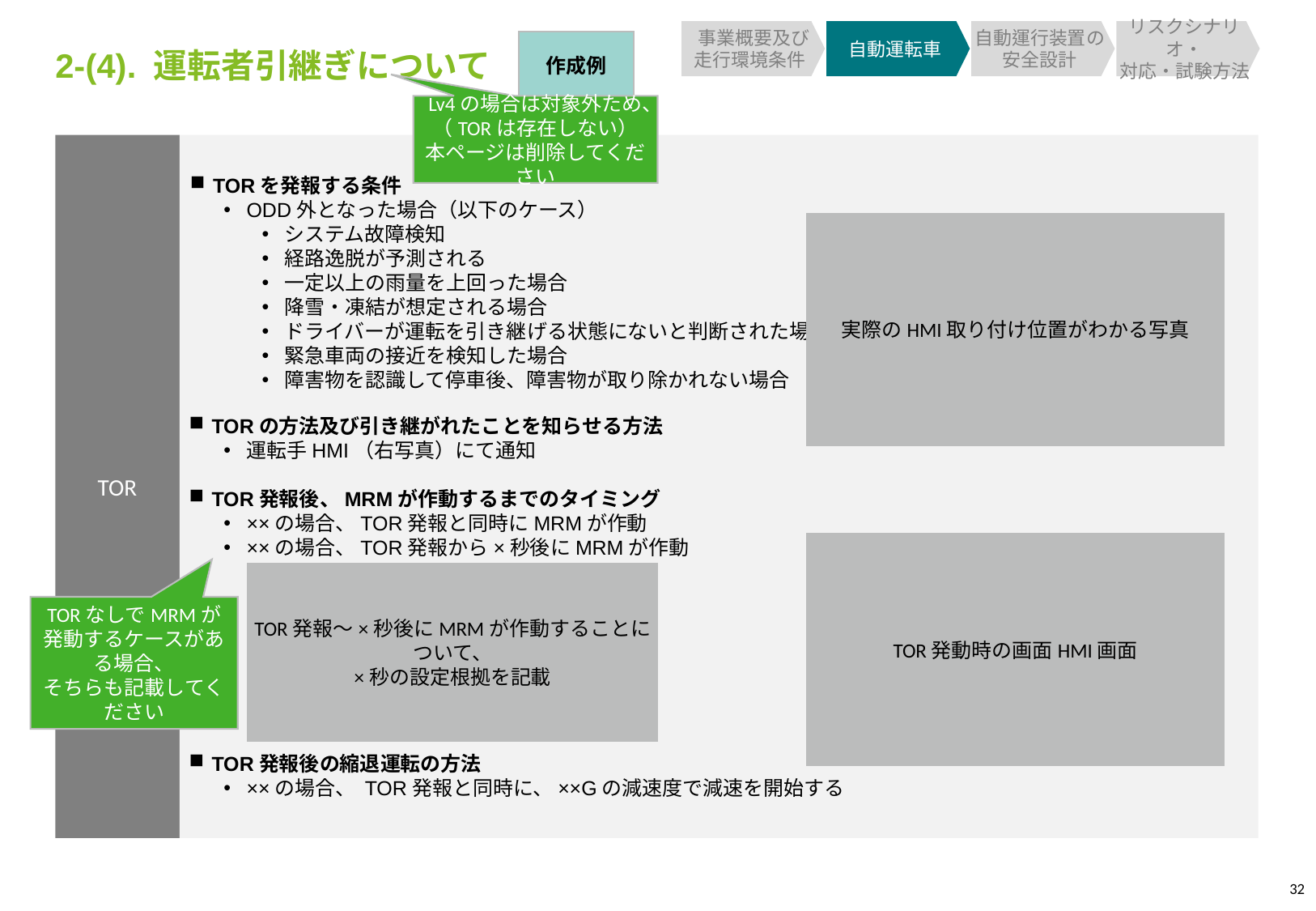

事業概要及び
走行環境条件
自動運転車
自動運行装置の安全設計
リスクシナリオ・
対応・試験方法
作成例
2-(4). 運転者引継ぎについて
Lv4の場合は対象外ため、
（TORは存在しない）
本ページは削除してください
TORを発報する条件
ODD外となった場合（以下のケース）
システム故障検知
経路逸脱が予測される
一定以上の雨量を上回った場合
降雪・凍結が想定される場合
ドライバーが運転を引き継げる状態にないと判断された場合
緊急車両の接近を検知した場合
障害物を認識して停車後、障害物が取り除かれない場合

TORの方法及び引き継がれたことを知らせる方法
運転手HMI（右写真）にて通知

TOR発報後、MRMが作動するまでのタイミング
××の場合、TOR発報と同時にMRMが作動
××の場合、TOR発報から×秒後にMRMが作動

TOR発報後の縮退運転の方法
××の場合、 TOR発報と同時に、××Gの減速度で減速を開始する
TOR
実際のHMI取り付け位置がわかる写真
TOR発動時の画面HMI画面
TOR発報～×秒後にMRMが作動することについて、
×秒の設定根拠を記載
TORなしでMRMが発動するケースがある場合、
そちらも記載してください
32